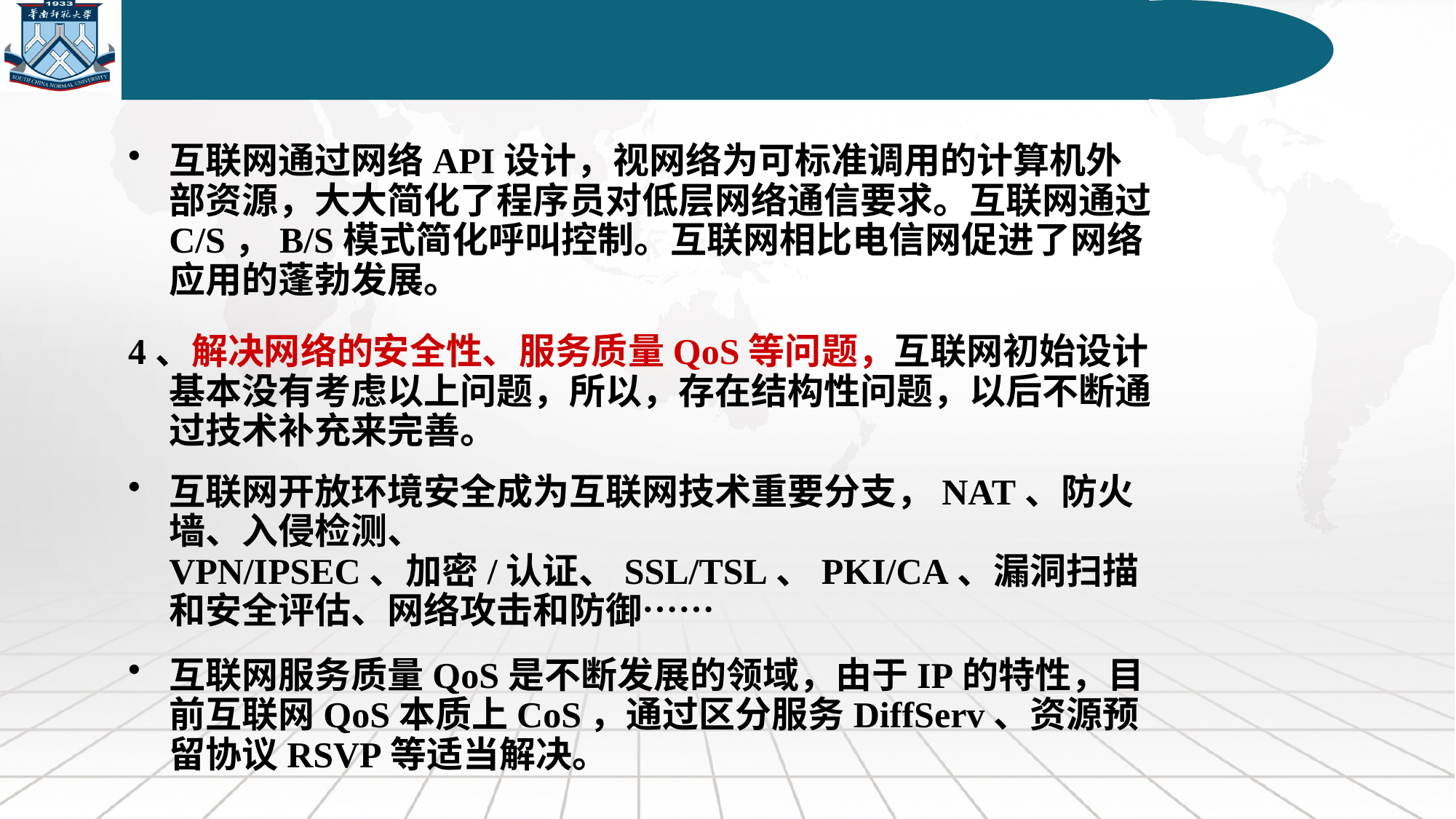

互联网通过网络API设计，视网络为可标准调用的计算机外部资源，大大简化了程序员对低层网络通信要求。互联网通过C/S，B/S模式简化呼叫控制。互联网相比电信网促进了网络应用的蓬勃发展。
4、解决网络的安全性、服务质量QoS等问题，互联网初始设计基本没有考虑以上问题，所以，存在结构性问题，以后不断通过技术补充来完善。
互联网开放环境安全成为互联网技术重要分支，NAT、防火墙、入侵检测、 VPN/IPSEC、加密/认证、SSL/TSL、PKI/CA、漏洞扫描和安全评估、网络攻击和防御……
互联网服务质量QoS是不断发展的领域，由于IP的特性，目前互联网QoS本质上CoS，通过区分服务DiffServ、资源预留协议RSVP等适当解决。